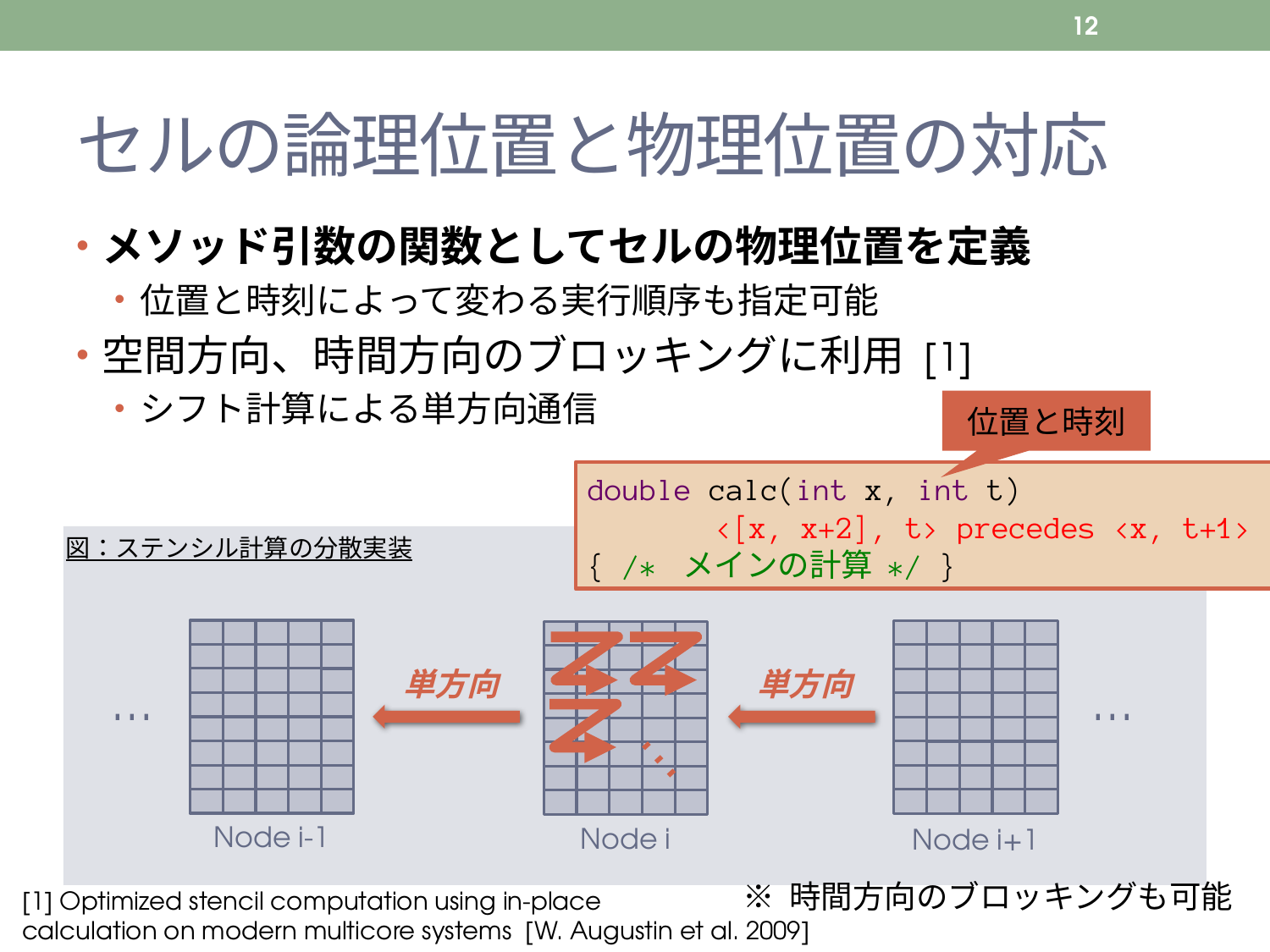

12
# セルの論理位置と物理位置の対応
メソッド引数の関数としてセルの物理位置を定義
位置と時刻によって変わる実行順序も指定可能
空間方向、時間方向のブロッキングに利用 [1]
シフト計算による単方向通信

位置と時刻
double calc(int x, int t)
	<[x, x+2], t> precedes <x, t+1>
{ /* メインの計算 */ }
図：ステンシル計算の分散実装

単方向
単方向
…
…

…
Node i-1
Node i
Node i+1
※ 時間方向のブロッキングも可能
[1] Optimized stencil computation using in-place
calculation on modern multicore systems  [W. Augustin et al. 2009]